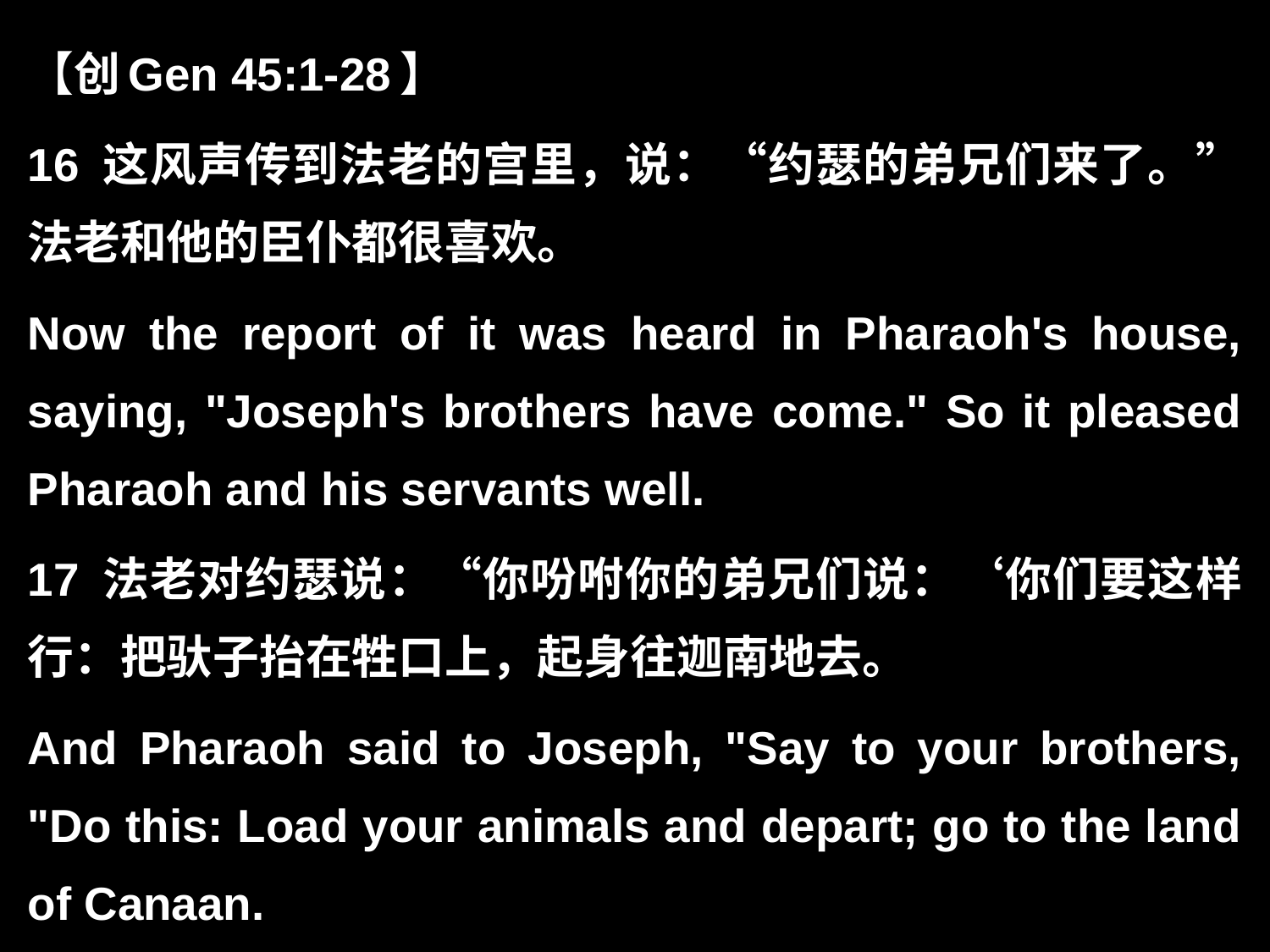

【创Gen 45:1-28】
16 这风声传到法老的宫里，说：“约瑟的弟兄们来了。”法老和他的臣仆都很喜欢。
Now the report of it was heard in Pharaoh's house, saying, "Joseph's brothers have come." So it pleased Pharaoh and his servants well.
17 法老对约瑟说：“你吩咐你的弟兄们说：‘你们要这样行：把驮子抬在牲口上，起身往迦南地去。
And Pharaoh said to Joseph, "Say to your brothers, "Do this: Load your animals and depart; go to the land of Canaan.